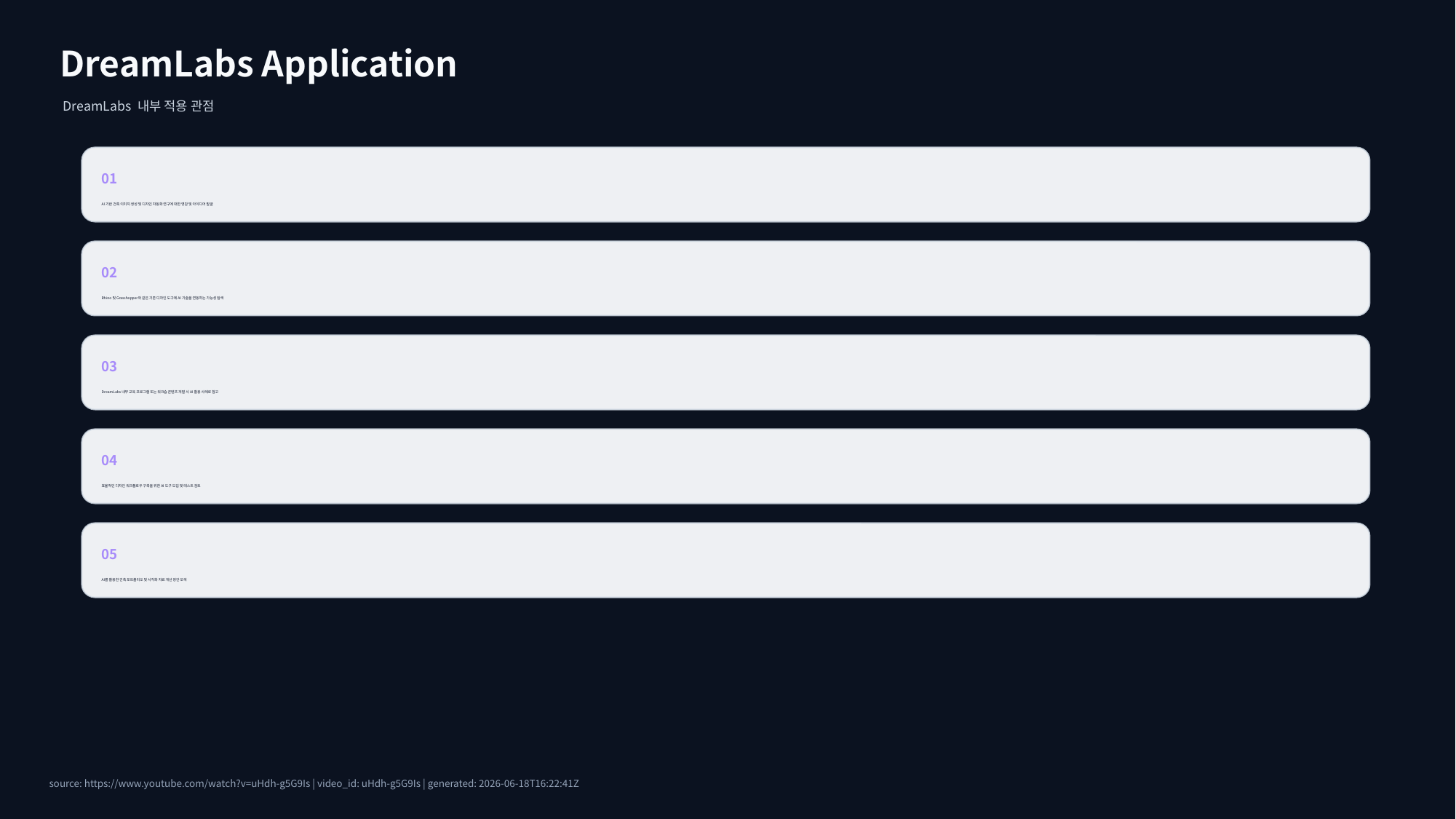

DreamLabs Application
DreamLabs 내부 적용 관점

01
AI 기반 건축 이미지 생성 및 디자인 자동화 연구에 대한 영감 및 아이디어 발굴

02
Rhino 및 Grasshopper와 같은 기존 디자인 도구에 AI 기술을 연동하는 가능성 탐색

03
DreamLabs 내부 교육 프로그램 또는 워크숍 콘텐츠 개발 시 AI 활용 사례로 참고

04
효율적인 디자인 워크플로우 구축을 위한 AI 도구 도입 및 테스트 검토

05
AI를 활용한 건축 포트폴리오 및 시각화 자료 개선 방안 모색
source: https://www.youtube.com/watch?v=uHdh-g5G9Is | video_id: uHdh-g5G9Is | generated: 2026-06-18T16:22:41Z